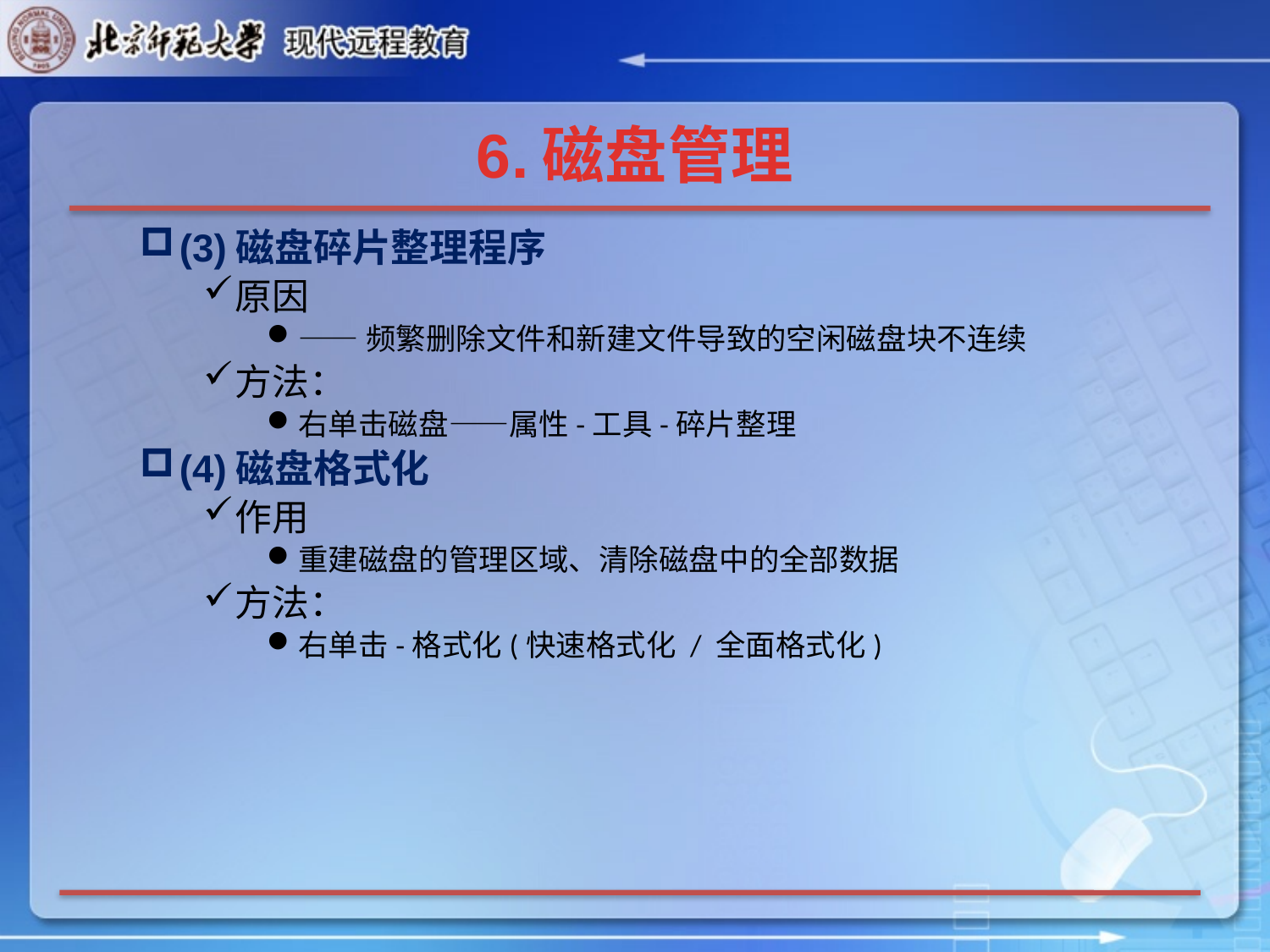

# 6.磁盘管理
(3)磁盘碎片整理程序
原因
——频繁删除文件和新建文件导致的空闲磁盘块不连续
方法：
右单击磁盘——属性-工具-碎片整理
(4)磁盘格式化
作用
重建磁盘的管理区域、清除磁盘中的全部数据
方法：
右单击-格式化(快速格式化 / 全面格式化)